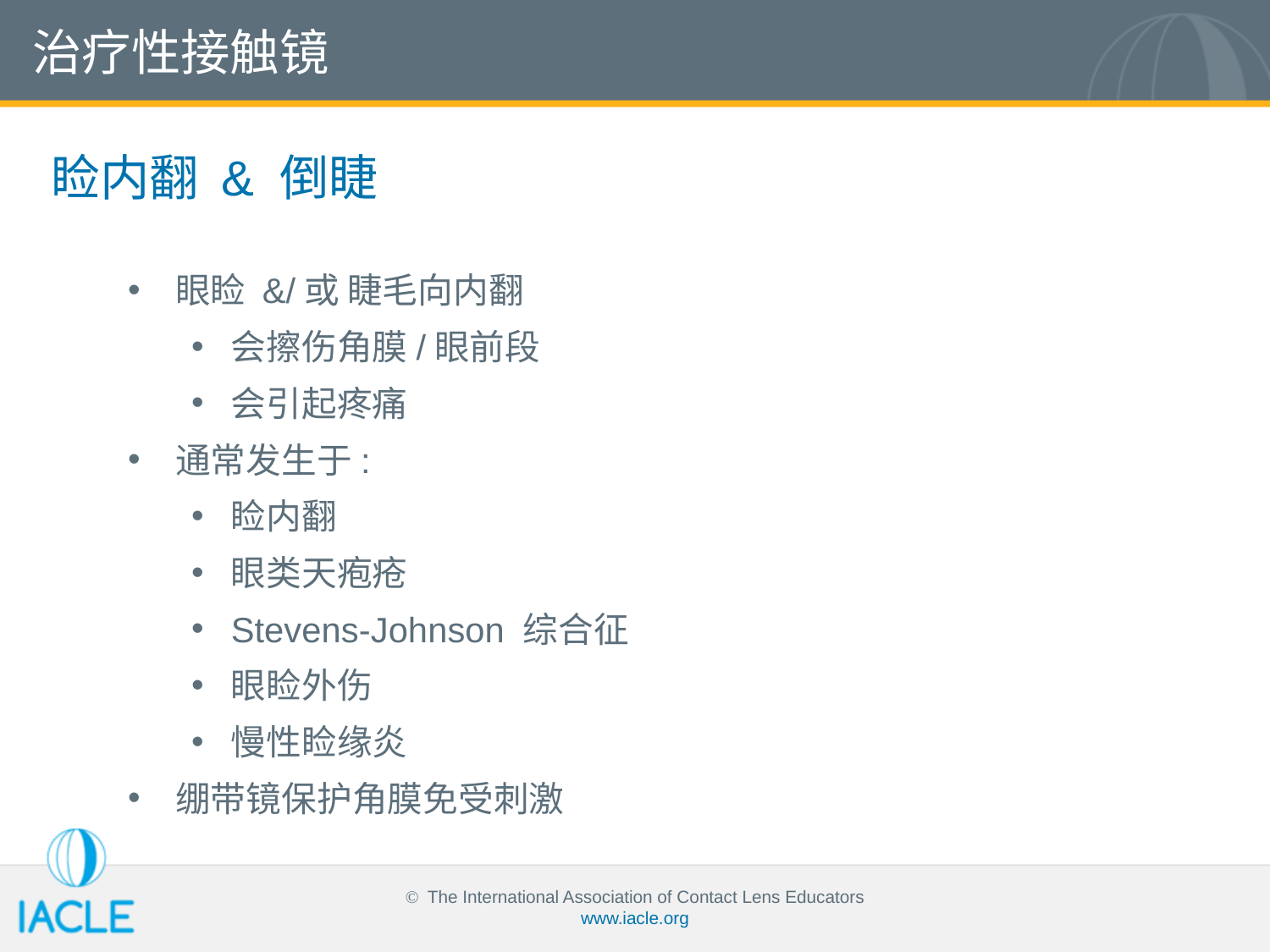

治疗性接触镜
睑内翻 & 倒睫
眼睑 &/或 睫毛向内翻
会擦伤角膜/眼前段
会引起疼痛
通常发生于:
睑内翻
眼类天疱疮
Stevens-Johnson 综合征
眼睑外伤
慢性睑缘炎
绷带镜保护角膜免受刺激